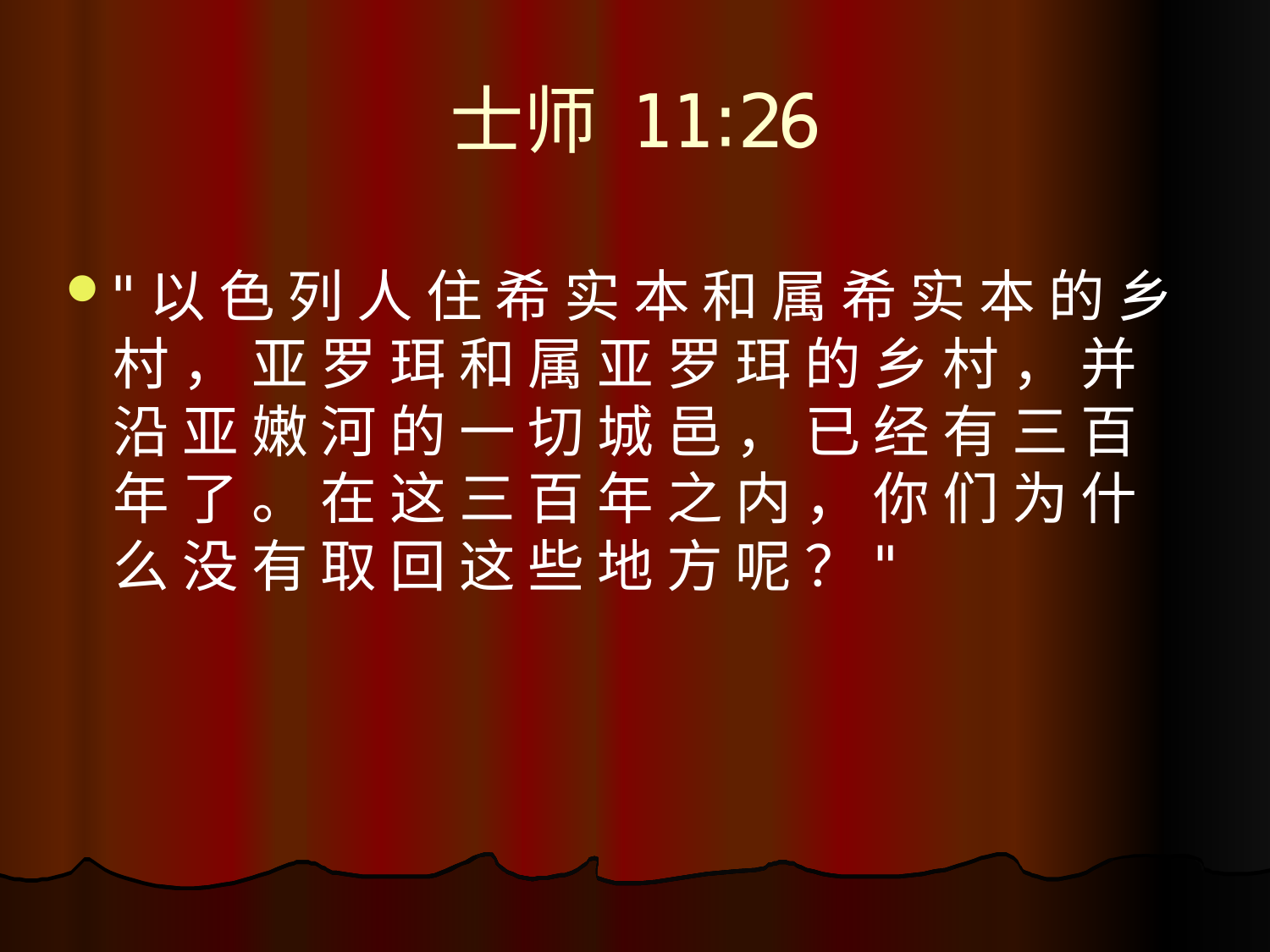

# 士师 11:26
"以 色 列 人 住 希 实 本 和 属 希 实 本 的 乡 村 ， 亚 罗 珥 和 属 亚 罗 珥 的 乡 村 ， 并 沿 亚 嫩 河 的 一 切 城 邑 ， 已 经 有 三 百 年 了 。 在 这 三 百 年 之 内 ， 你 们 为 什 么 没 有 取 回 这 些 地 方 呢 ？"